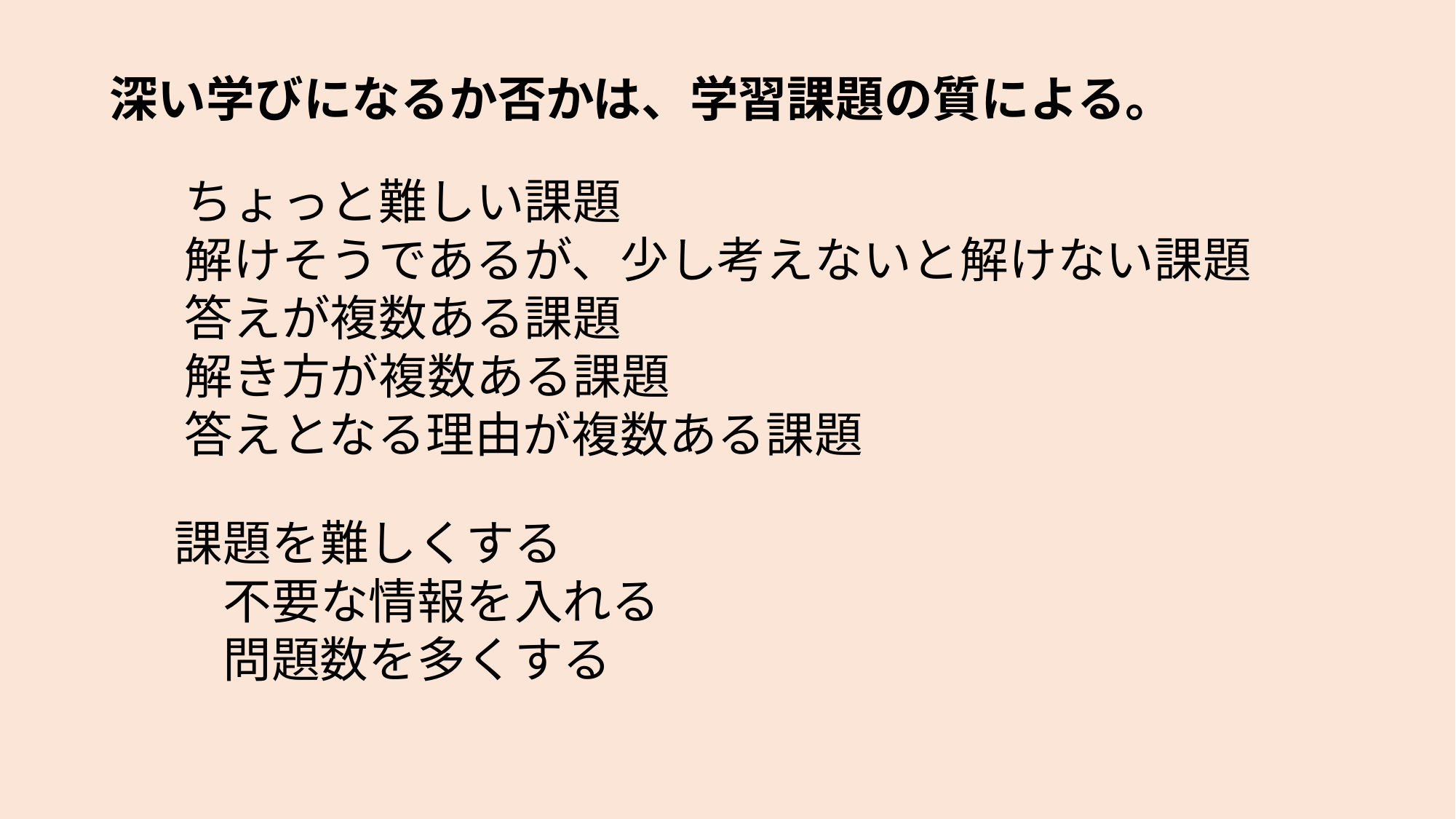

深い学びになるか否かは、学習課題の質による。
ちょっと難しい課題
解けそうであるが、少し考えないと解けない課題
答えが複数ある課題
解き方が複数ある課題
答えとなる理由が複数ある課題
課題を難しくする
　不要な情報を入れる
　問題数を多くする